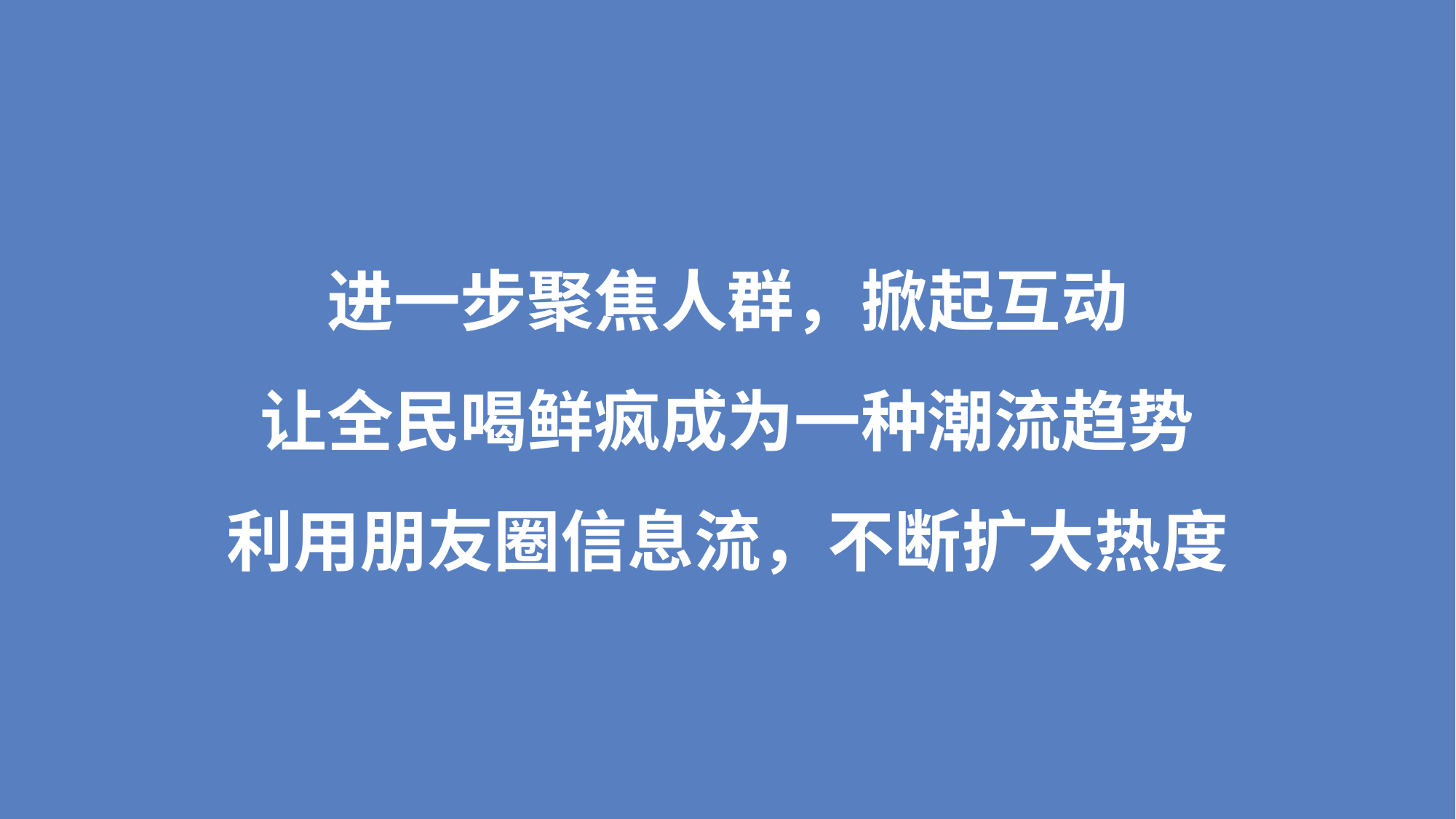

进一步聚焦人群，掀起互动
让全民喝鲜疯成为一种潮流趋势
利用朋友圈信息流，不断扩大热度